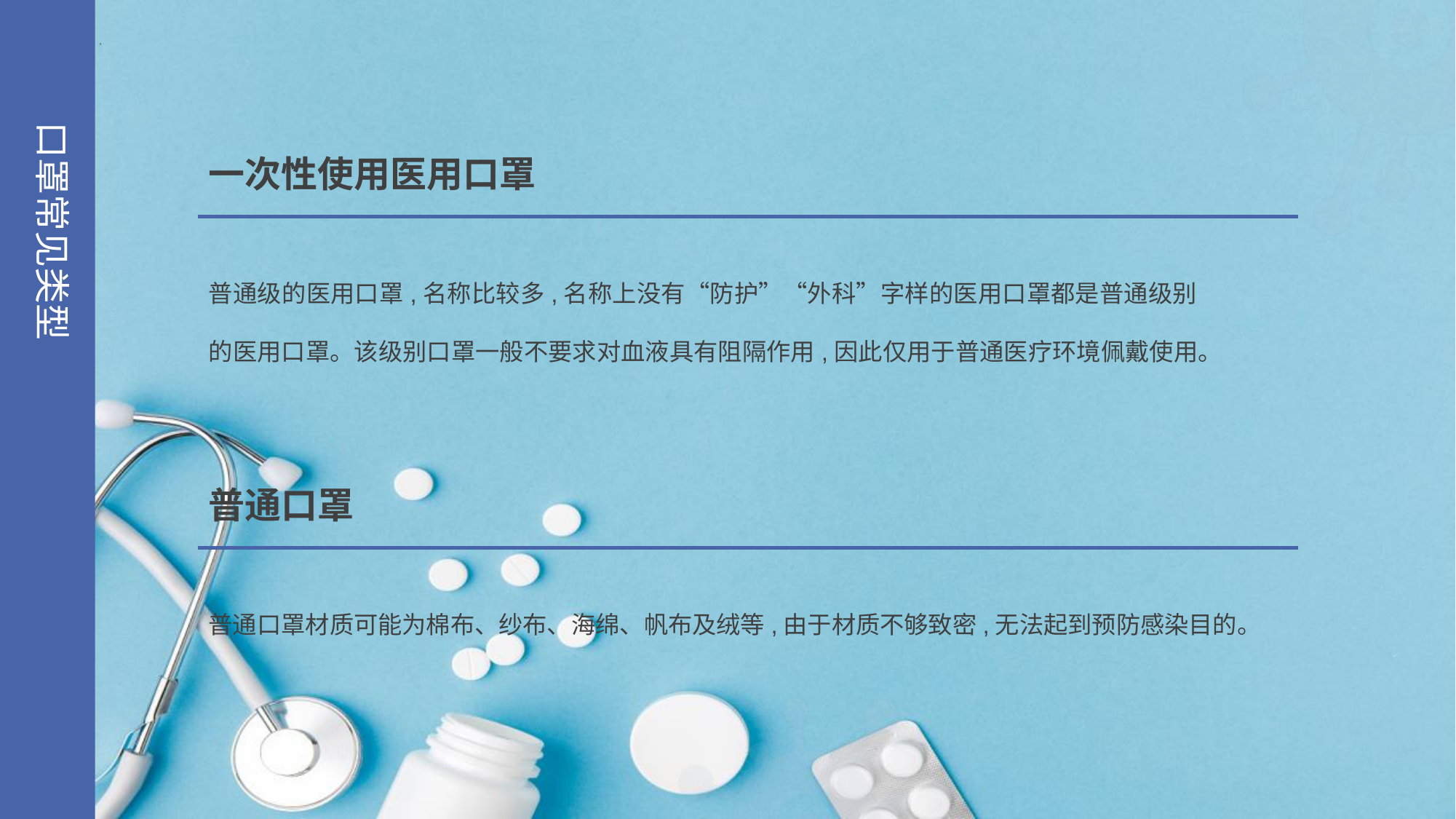

一次性使用医用口罩
普通级的医用口罩,名称比较多,名称上没有“防护”“外科”字样的医用口罩都是普通级别的医用口罩。该级别口罩一般不要求对血液具有阻隔作用,因此仅用于普通医疗环境佩戴使用。
普通口罩
普通口罩材质可能为棉布、纱布、海绵、帆布及绒等,由于材质不够致密,无法起到预防感染目的。